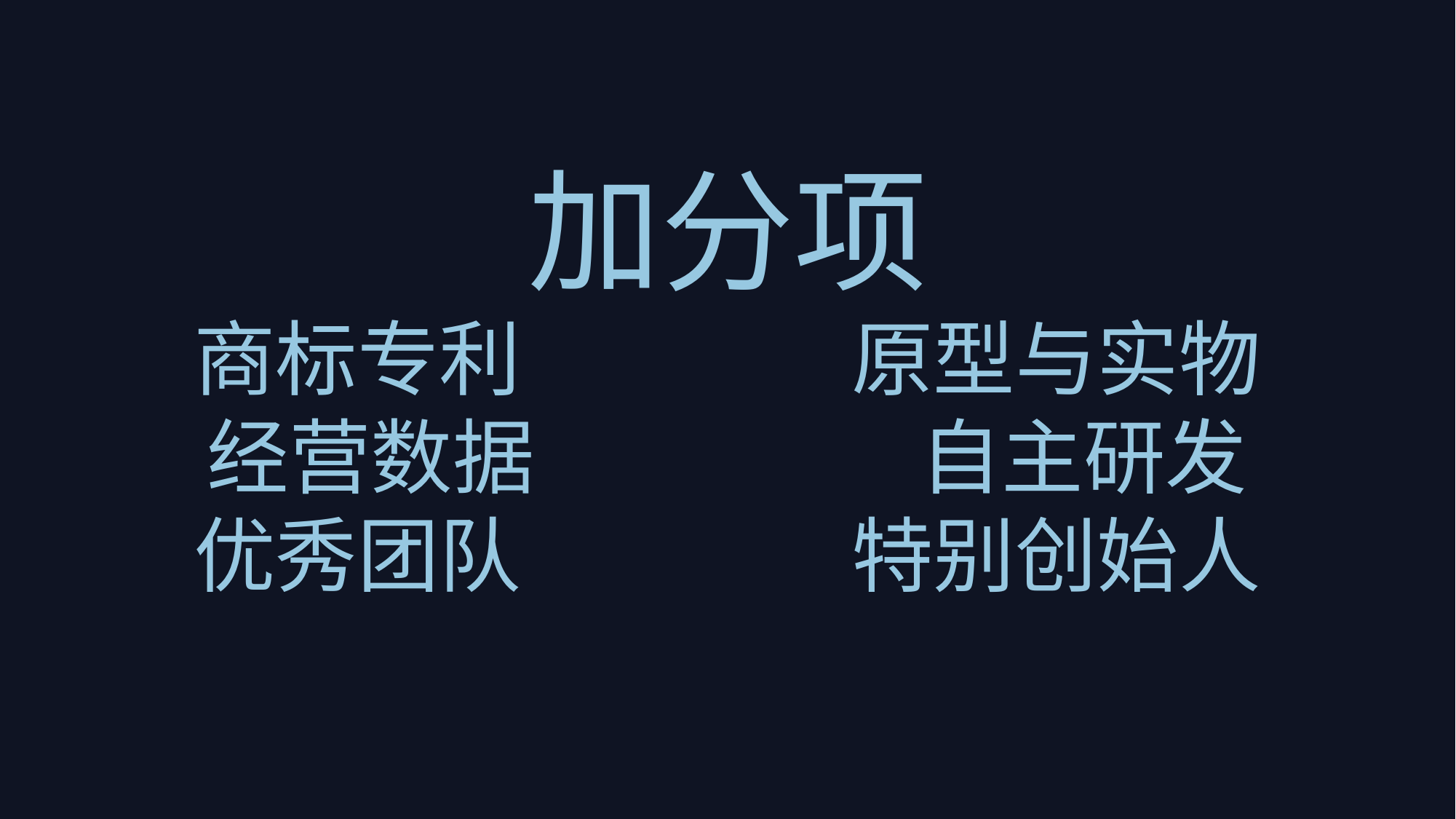

加分项
商标专利                  原型与实物
经营数据                     自主研发
优秀团队                  特别创始人